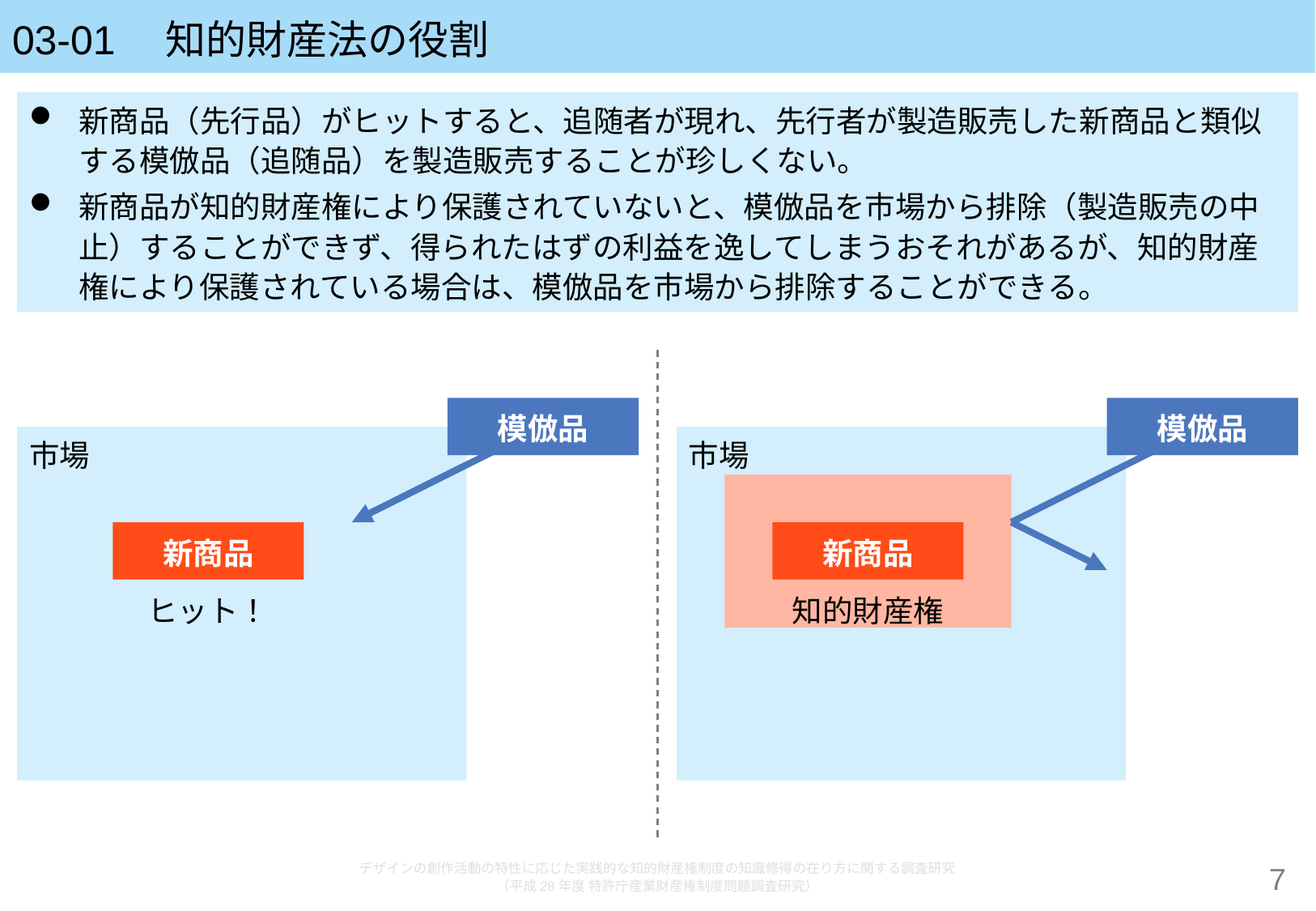

# 03-01　知的財産法の役割
新商品（先行品）がヒットすると、追随者が現れ、先行者が製造販売した新商品と類似する模倣品（追随品）を製造販売することが珍しくない。
新商品が知的財産権により保護されていないと、模倣品を市場から排除（製造販売の中止）することができず、得られたはずの利益を逸してしまうおそれがあるが、知的財産権により保護されている場合は、模倣品を市場から排除することができる。
模倣品
模倣品
市場
市場

新商品
新商品
ヒット！
知的財産権
デザインの創作活動の特性に応じた実践的な知的財産権制度の知識修得の在り方に関する調査研究
（平成28年度 特許庁産業財産権制度問題調査研究）
7